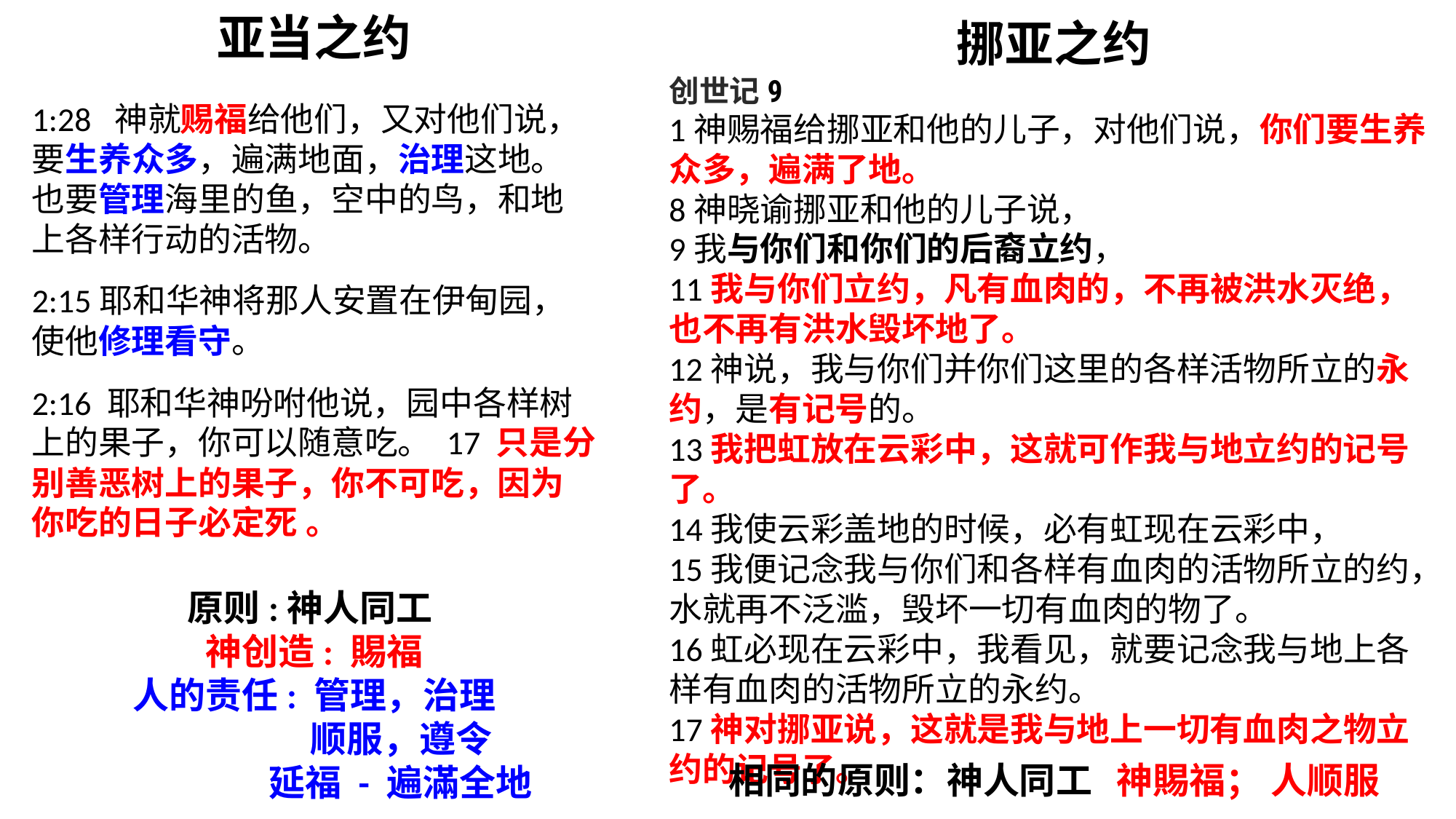

亚当之约

1:28  神就赐福给他们，又对他们说，要生养众多，遍满地面，治理这地。也要管理海里的鱼，空中的鸟，和地上各样行动的活物。

2:15耶和华神将那人安置在伊甸园，使他修理看守。

2:16 耶和华神吩咐他说，园中各样树上的果子，你可以随意吃。 17 只是分别善恶树上的果子，你不可吃，因为你吃的日子必定死 。

原则:神人同工
神创造: 賜福
人的责任: 管理，治理
	       顺服，遵令
                    延福 - 遍滿全地
挪亚之约
创世记9
1神赐福给挪亚和他的儿子，对他们说，你们要生养众多，遍满了地。
8神晓谕挪亚和他的儿子说，
9我与你们和你们的后裔立约，
11我与你们立约，凡有血肉的，不再被洪水灭绝，也不再有洪水毁坏地了。
12神说，我与你们并你们这里的各样活物所立的永约，是有记号的。
13我把虹放在云彩中，这就可作我与地立约的记号了。
14我使云彩盖地的时候，必有虹现在云彩中，
15我便记念我与你们和各样有血肉的活物所立的约，水就再不泛滥，毁坏一切有血肉的物了。
16虹必现在云彩中，我看见，就要记念我与地上各样有血肉的活物所立的永约。
17神对挪亚说，这就是我与地上一切有血肉之物立约的记号了。
相同的原则：神人同工   神賜福； 人顺服